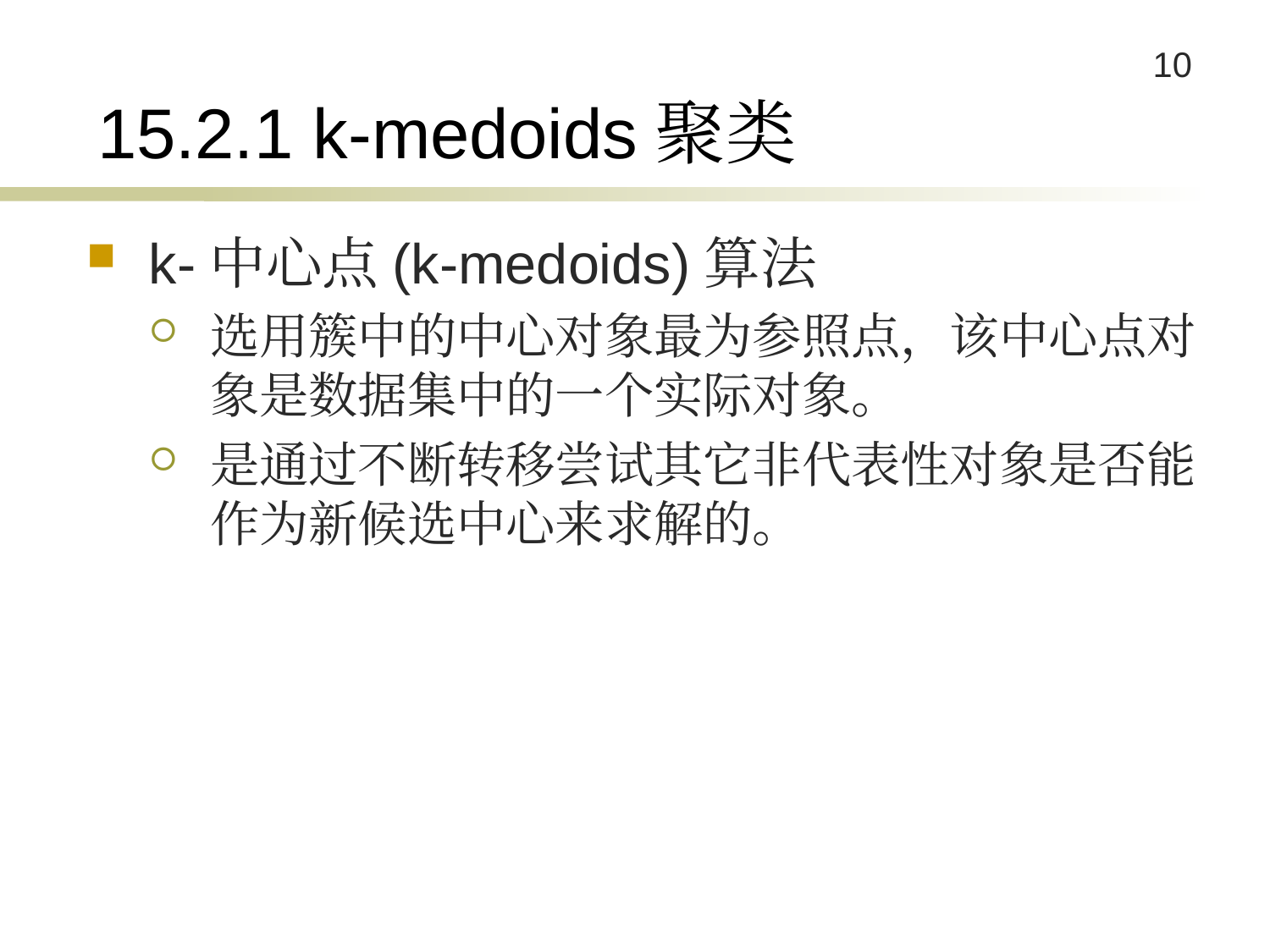

# 15.2.1 k-medoids聚类
k-中心点(k-medoids)算法
选用簇中的中心对象最为参照点，该中心点对象是数据集中的一个实际对象。
是通过不断转移尝试其它非代表性对象是否能作为新候选中心来求解的。